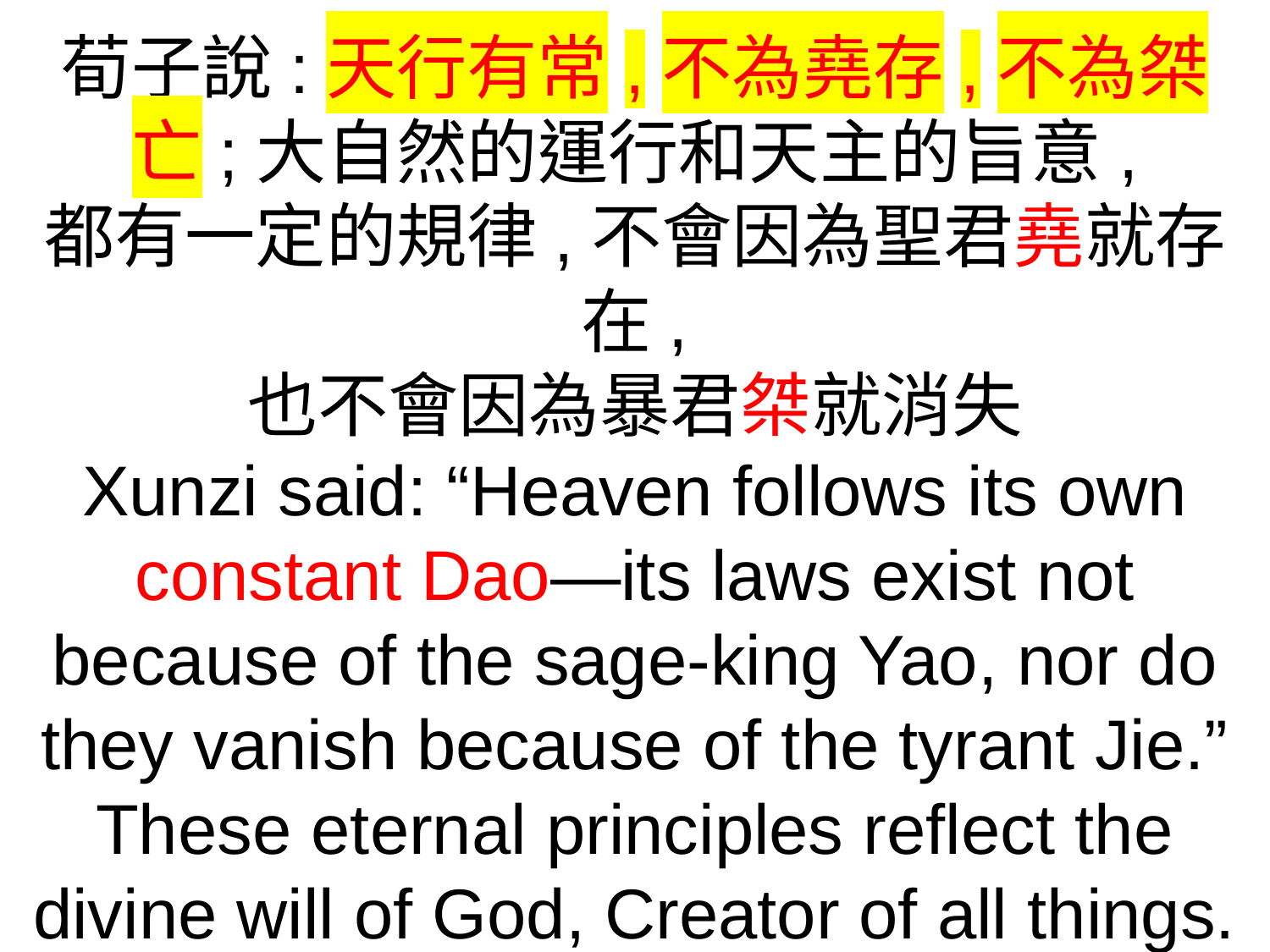

荀子說:天行有常,不為堯存,不為桀亡;大自然的運行和天主的旨意,
都有一定的規律,不會因為聖君堯就存在,
也不會因為暴君桀就消失
Xunzi said: “Heaven follows its own constant Dao—its laws exist not because of the sage-king Yao, nor do they vanish because of the tyrant Jie.” These eternal principles reflect the divine will of God, Creator of all things.